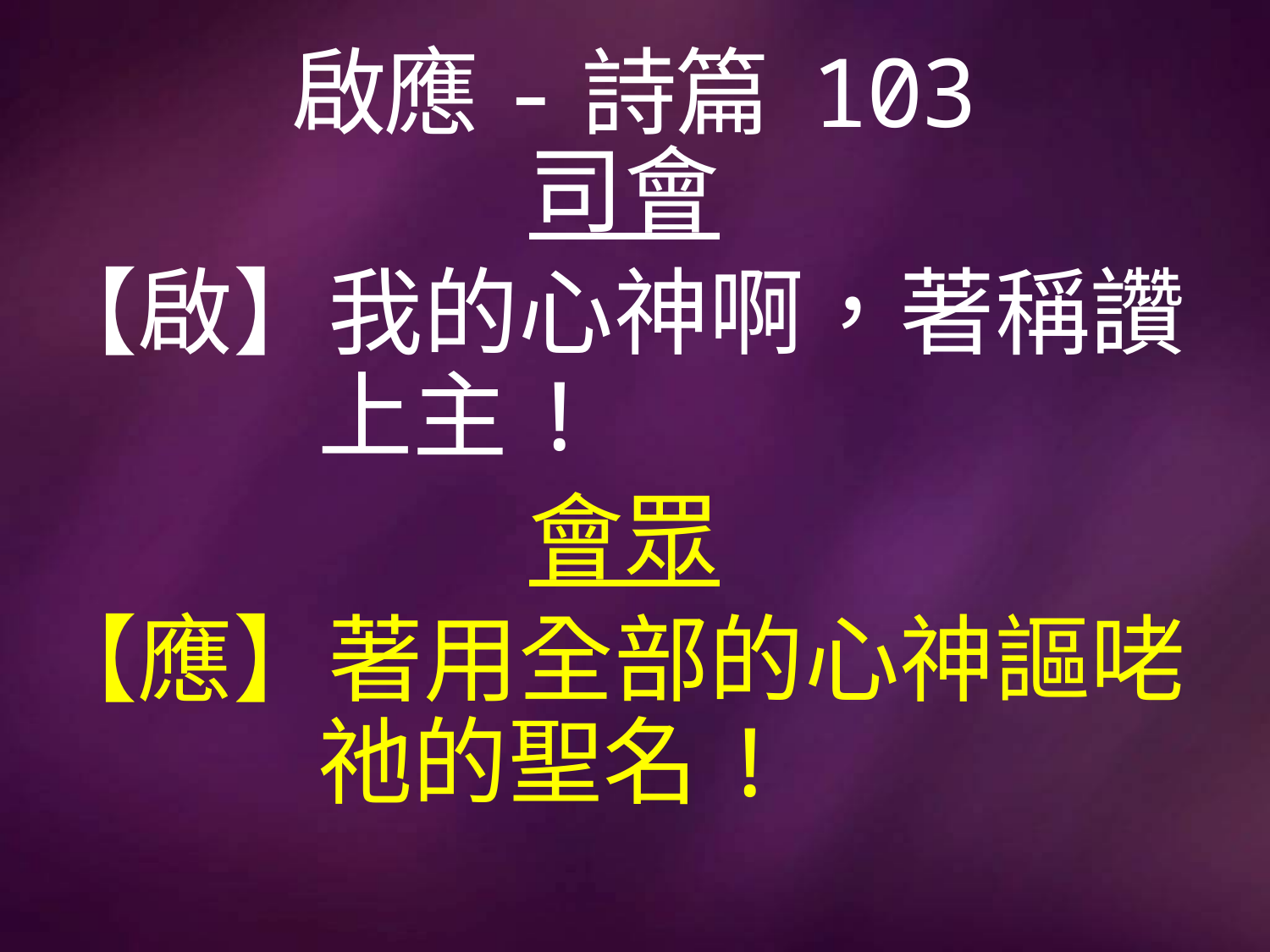

# 啟應-詩篇 103
司會
【啟】我的心神啊，著稱讚		 上主!
會眾
【應】著用全部的心神謳咾		 祂的聖名!